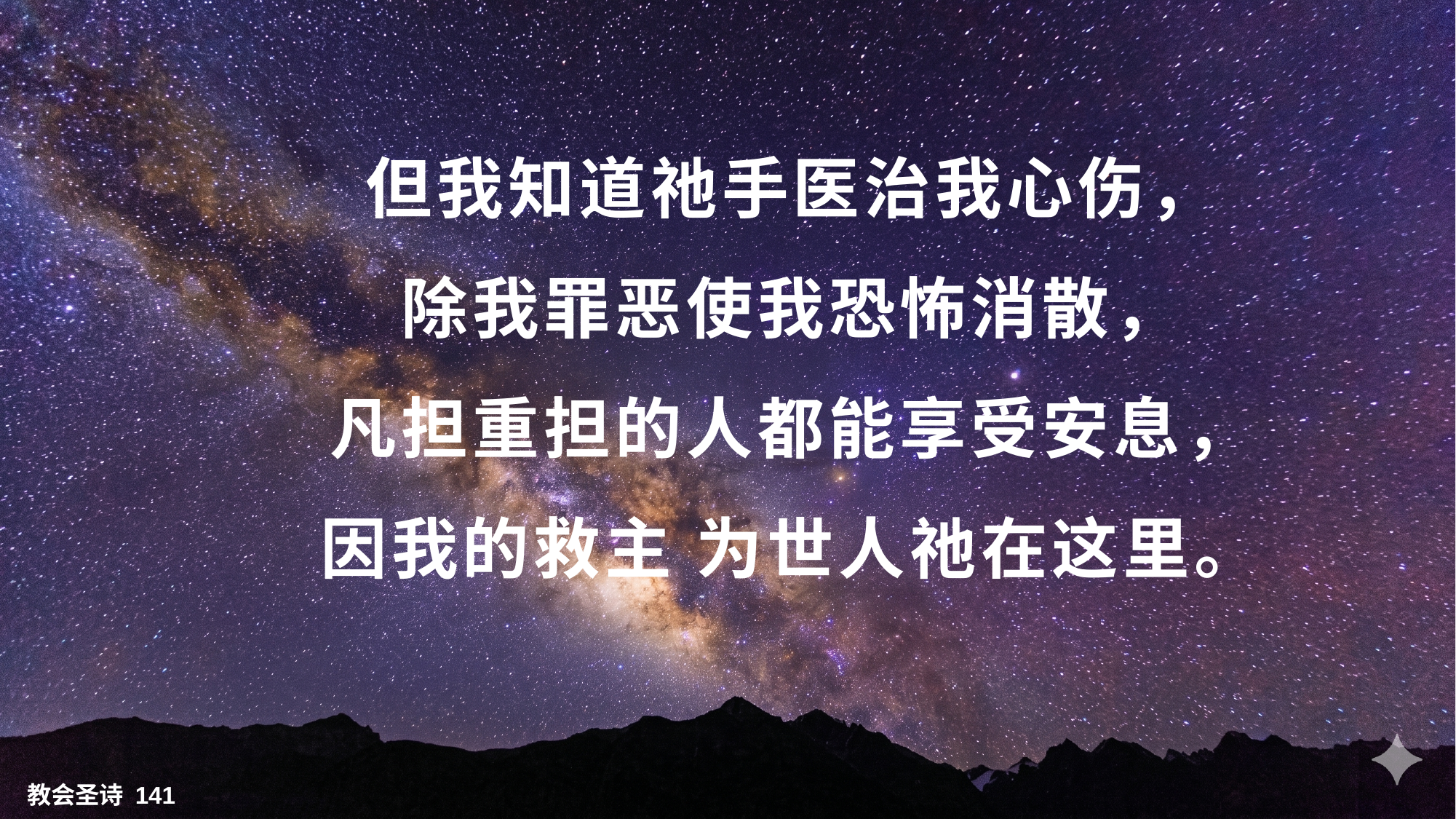

但我知道祂手医治我心伤，
除我罪恶使我恐怖消散，
凡担重担的人都能享受安息，
因我的救主 为世人祂在这里。
教会圣诗 141